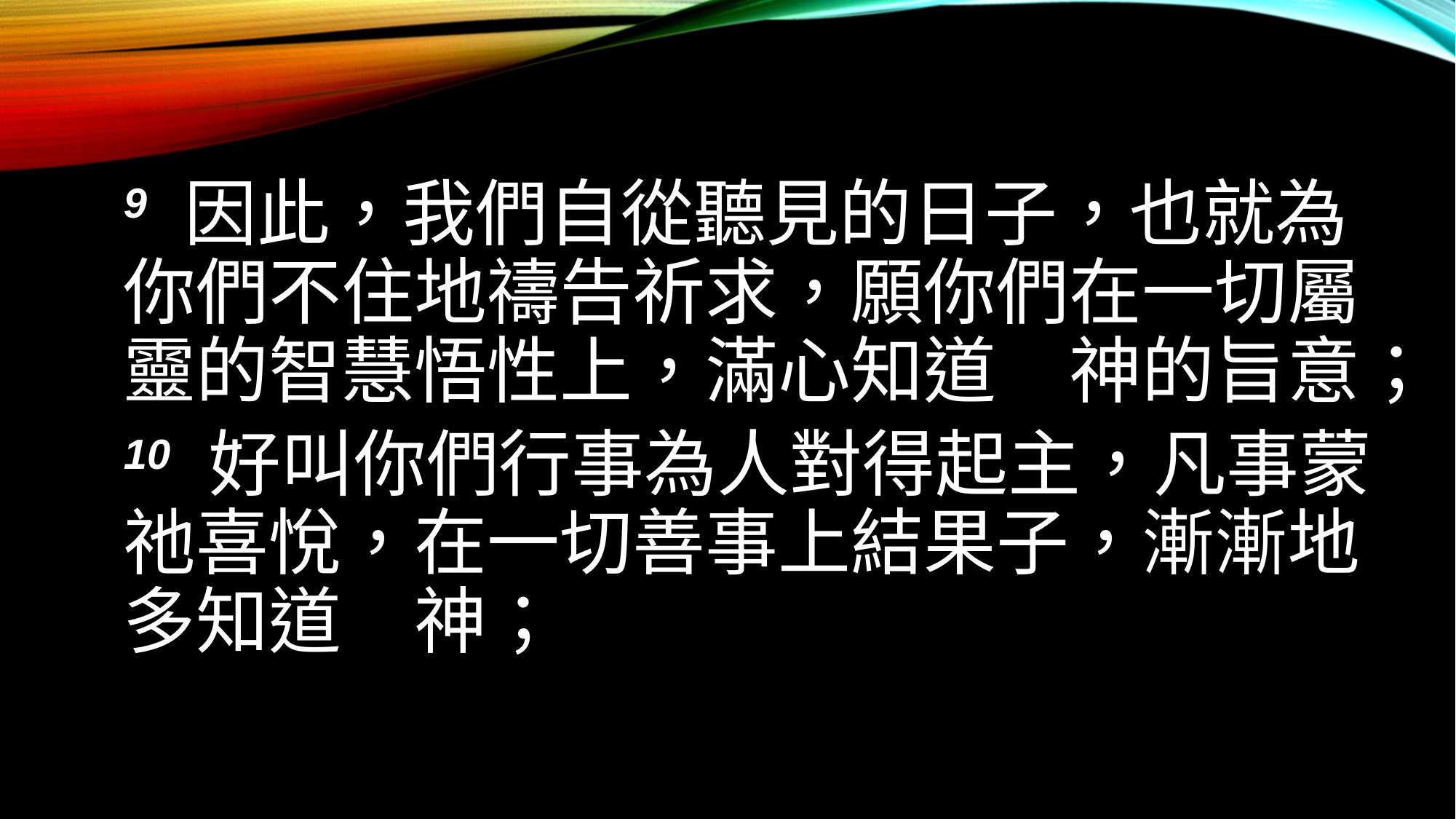

9 因此，我們自從聽見的日子，也就為你們不住地禱告祈求，願你們在一切屬靈的智慧悟性上，滿心知道　神的旨意；
10 好叫你們行事為人對得起主，凡事蒙祂喜悅，在一切善事上結果子，漸漸地多知道　神；